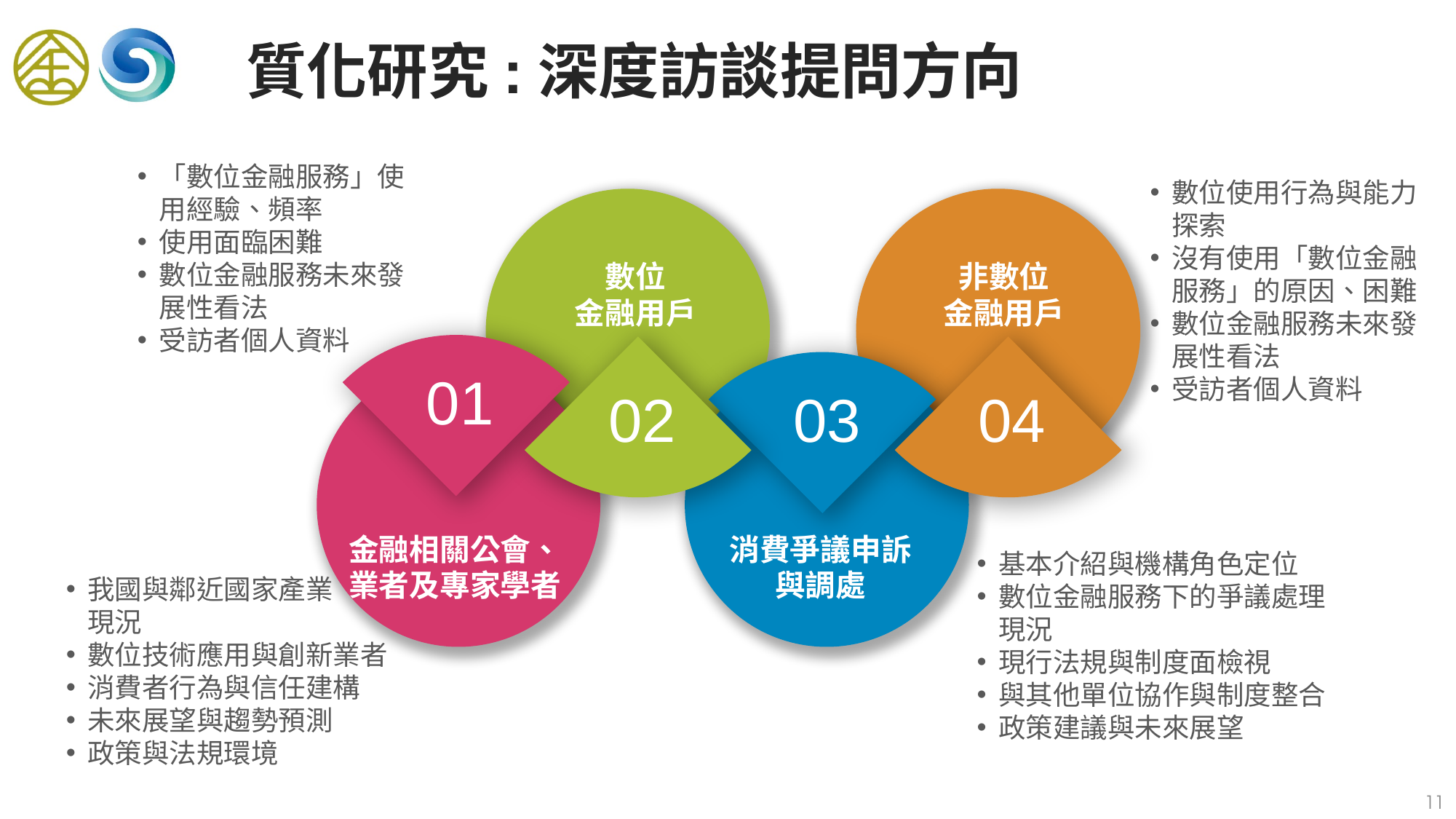

質化研究:深度訪談提問方向
「數位金融服務」使用經驗、頻率
使用面臨困難
數位金融服務未來發展性看法
受訪者個人資料
數位使用行為與能力探索
沒有使用「數位金融服務」的原因、困難
數位金融服務未來發展性看法
受訪者個人資料

數位
金融用戶
非數位
金融用戶

01
02
03
04
金融相關公會、
業者及專家學者
消費爭議申訴
與調處
基本介紹與機構角色定位
數位金融服務下的爭議處理現況
現行法規與制度面檢視
與其他單位協作與制度整合
政策建議與未來展望
我國與鄰近國家產業
現況
數位技術應用與創新業者
消費者行為與信任建構
未來展望與趨勢預測
政策與法規環境
11